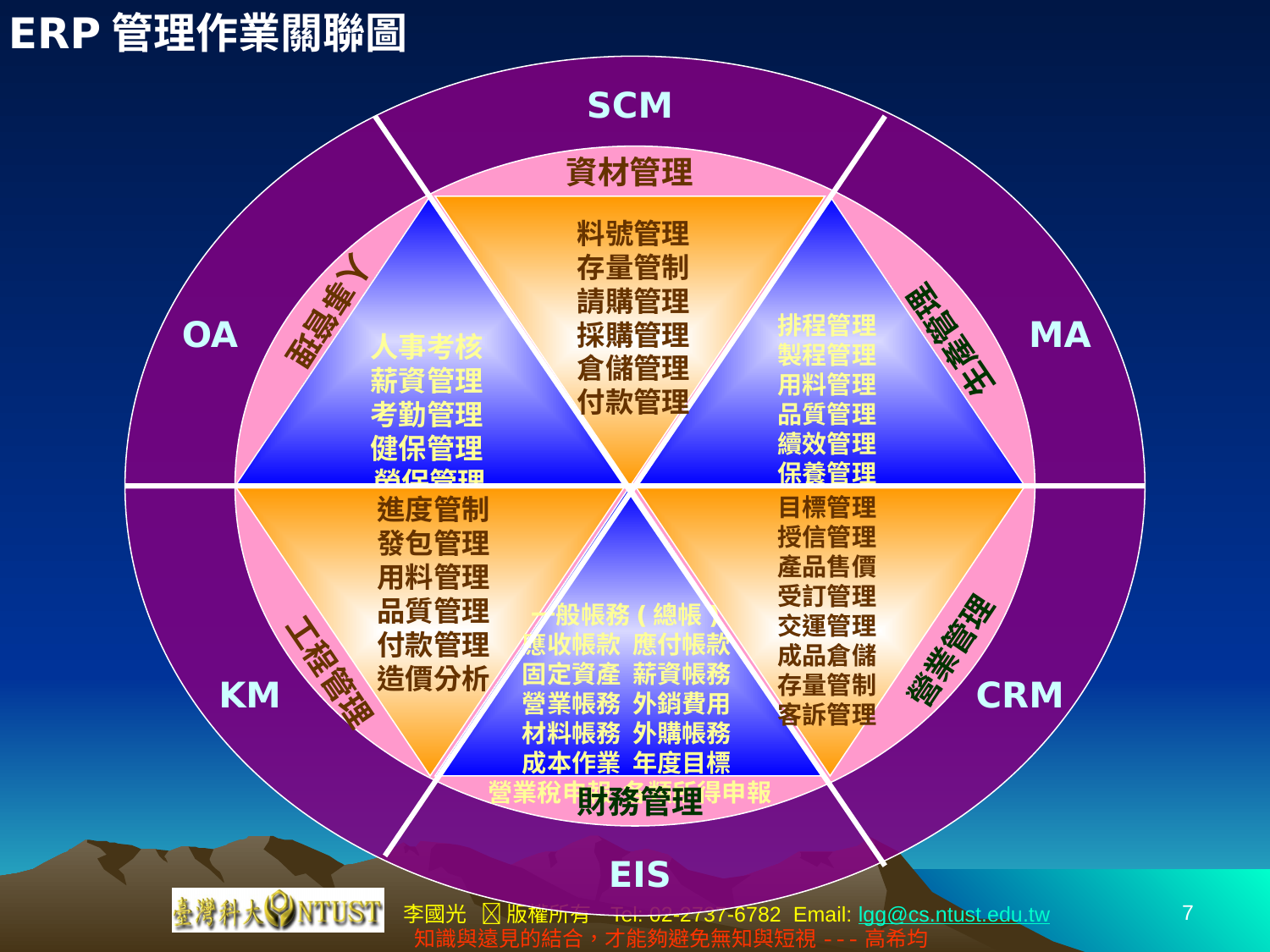

ERP管理作業關聯圖

SCM

資材管理
人事考核
薪資管理
考勤管理
健保管理
勞保管理

排程管理
製程管理
用料管理
品質管理
續效管理
保養管理
託外加工管理
料號管理
存量管制
請購管理
採購管理
倉儲管理
付款管理
人事管理
OA
MA
生產管理

進度管制
發包管理
用料管理
品質管理
付款管理
造價分析
一般帳務(總帳)
應收帳款  應付帳款
固定資產  薪資帳務
營業帳務  外銷費用
材料帳務  外購帳務
成本作業  年度目標
營業稅申報  各類所得申報

目標管理
授信管理
產品售價
受訂管理
交運管理
成品倉儲
存量管制
客訴管理
營業管理
工程管理
KM
CRM
財務管理
EIS
7